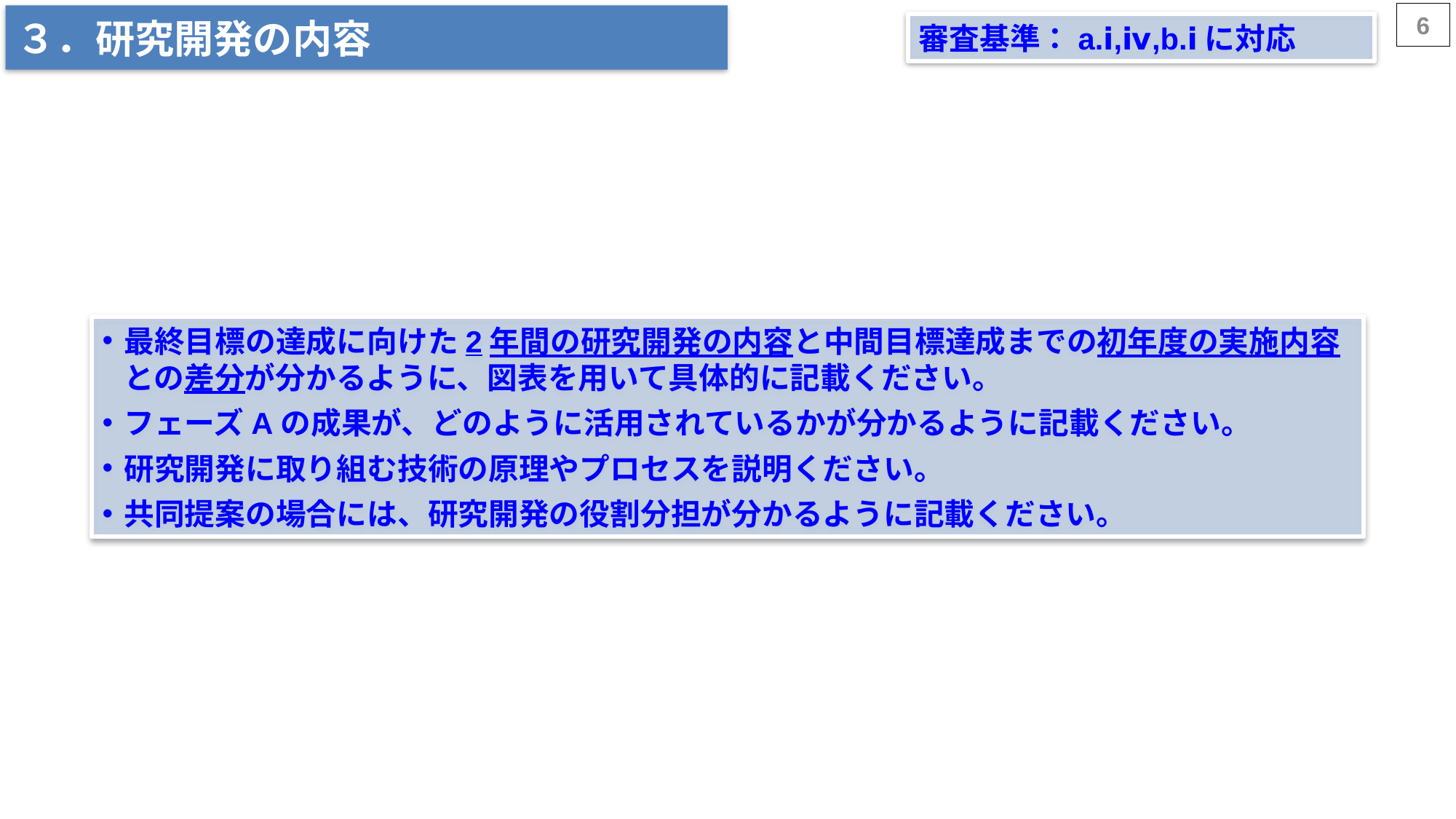

6
# ３．研究開発の内容
審査基準：a.ⅰ,ⅳ,b.ⅰに対応
最終目標の達成に向けた2年間の研究開発の内容と中間目標達成までの初年度の実施内容との差分が分かるように、図表を用いて具体的に記載ください。
フェーズAの成果が、どのように活用されているかが分かるように記載ください。
研究開発に取り組む技術の原理やプロセスを説明ください。
共同提案の場合には、研究開発の役割分担が分かるように記載ください。